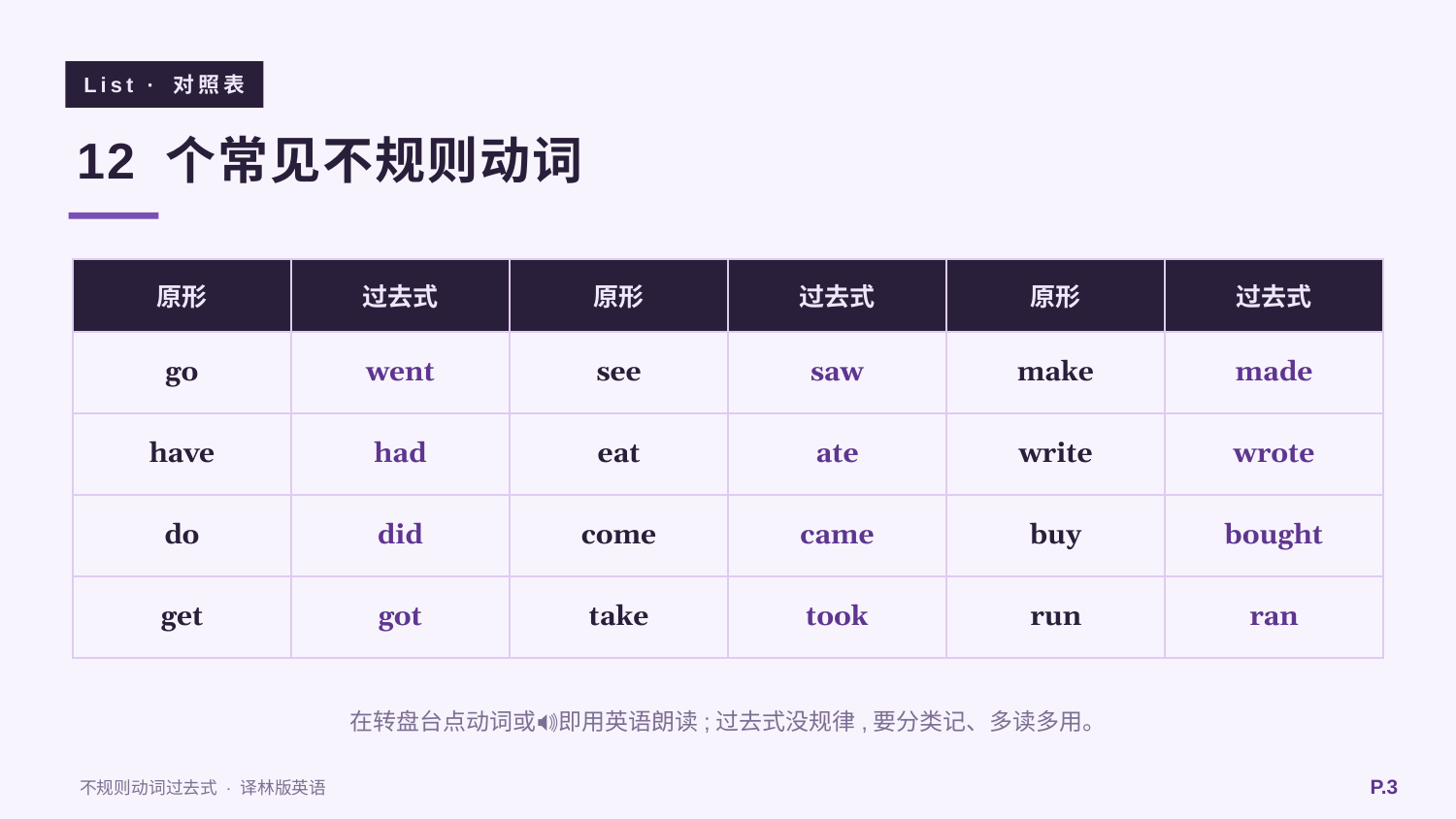

List · 对照表

12 个常见不规则动词

| 原形 | 过去式 | 原形 | 过去式 | 原形 | 过去式 |
| --- | --- | --- | --- | --- | --- |
| go | went | see | saw | make | made |
| have | had | eat | ate | write | wrote |
| do | did | come | came | buy | bought |
| get | got | take | took | run | ran |
在转盘台点动词或🔊即用英语朗读;过去式没规律,要分类记、多读多用。
P.3
不规则动词过去式 · 译林版英语